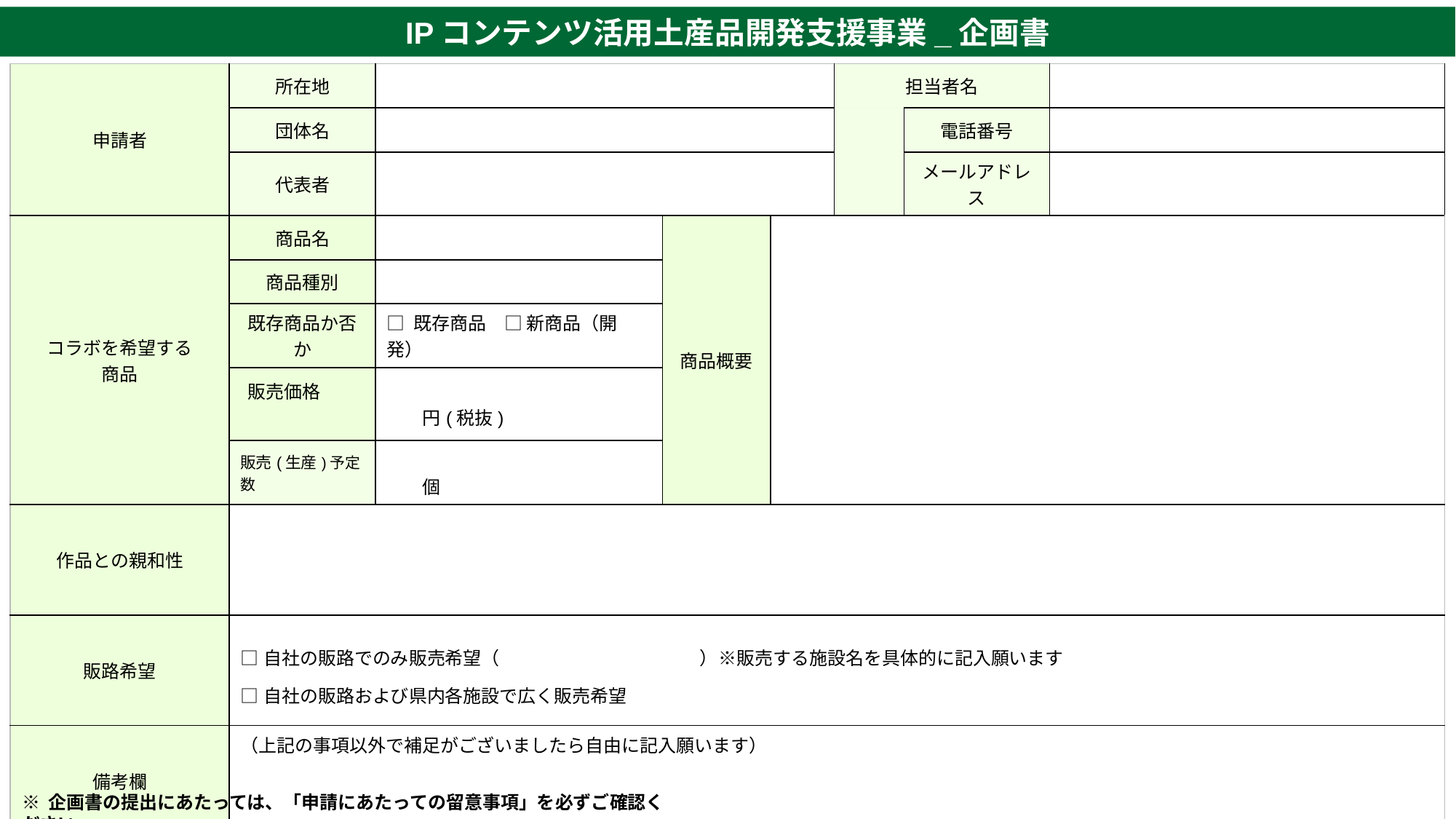

IPコンテンツ活用土産品開発支援事業_企画書
| 申請者 | 所在地 |  |  |  | 担当者名 |  |  |
| --- | --- | --- | --- | --- | --- | --- | --- |
|  | 団体名 |  |  |  |  | 電話番号 |  |
|  | 代表者 |  |  |  |  | メールアドレス |  |
| コラボを希望する 商品 | 商品名 |  | 商品概要 |  |  |  |  |
|  | 商品種別 |  |  |  |  |  |  |
|  | 既存商品か否か | □ 既存商品　□ 新商品（開発） |  |  |  |  |  |
|  | 販売価格 | 円(税抜) |  |  |  |  |  |
|  | 販売(生産)予定数 | 個 |  |  |  |  |  |
| 作品との親和性 |  |  |  |  |  |  |  |
| 販路希望 | □自社の販路でのみ販売希望（　　　　　　　　　　　）※販売する施設名を具体的に記入願います □自社の販路および県内各施設で広く販売希望 |  |  |  |  |  |  |
| 備考欄 | （上記の事項以外で補足がございましたら自由に記入願います） |  |  |  |  |  |  |
※ 企画書の提出にあたっては、「申請にあたっての留意事項」を必ずご確認ください。